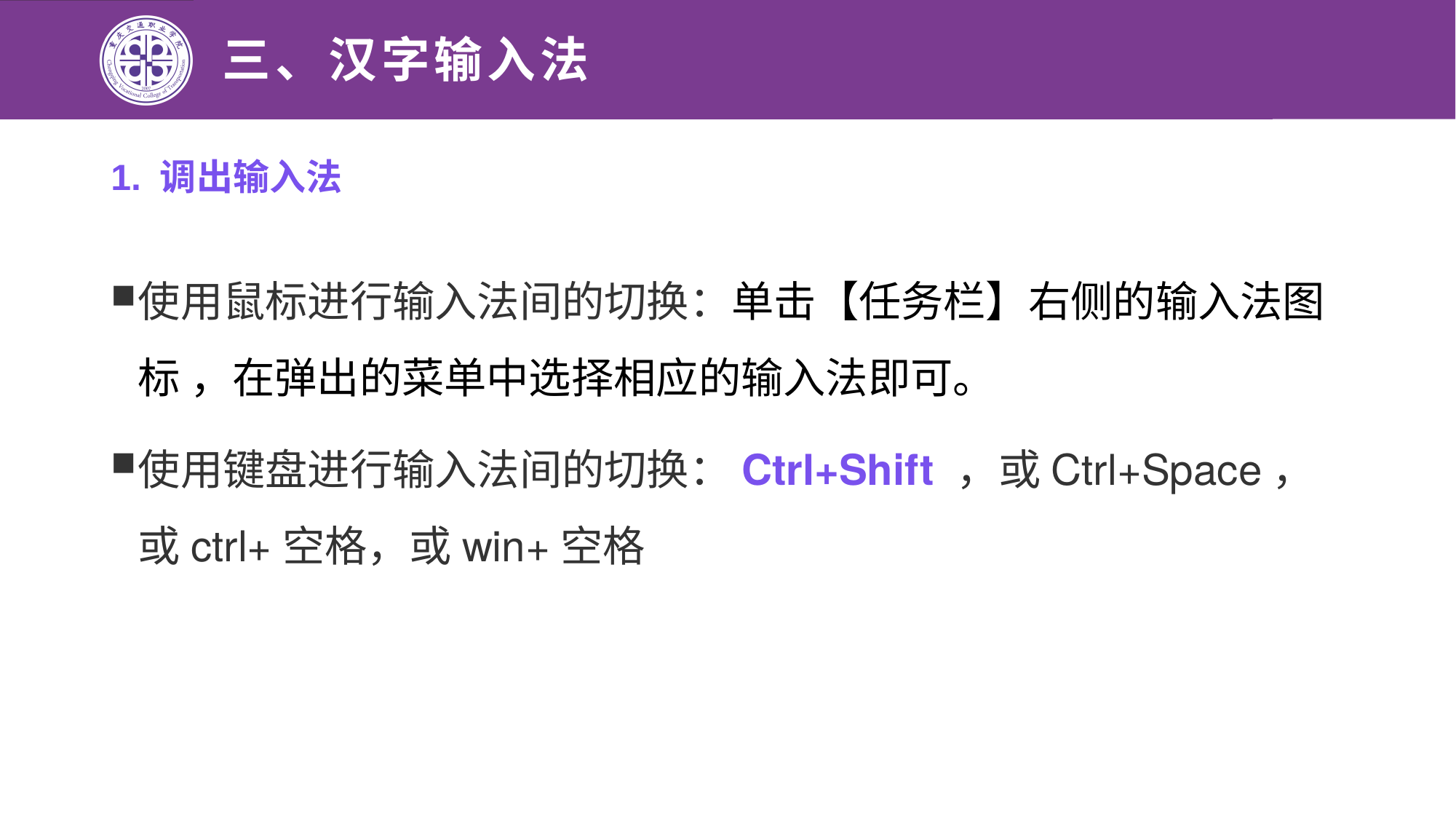

# 三、汉字输入法
1. 调出输入法
使用鼠标进行输入法间的切换：单击【任务栏】右侧的输入法图标 ，在弹出的菜单中选择相应的输入法即可。
使用键盘进行输入法间的切换：Ctrl+Shift ，或Ctrl+Space，或ctrl+空格，或win+空格